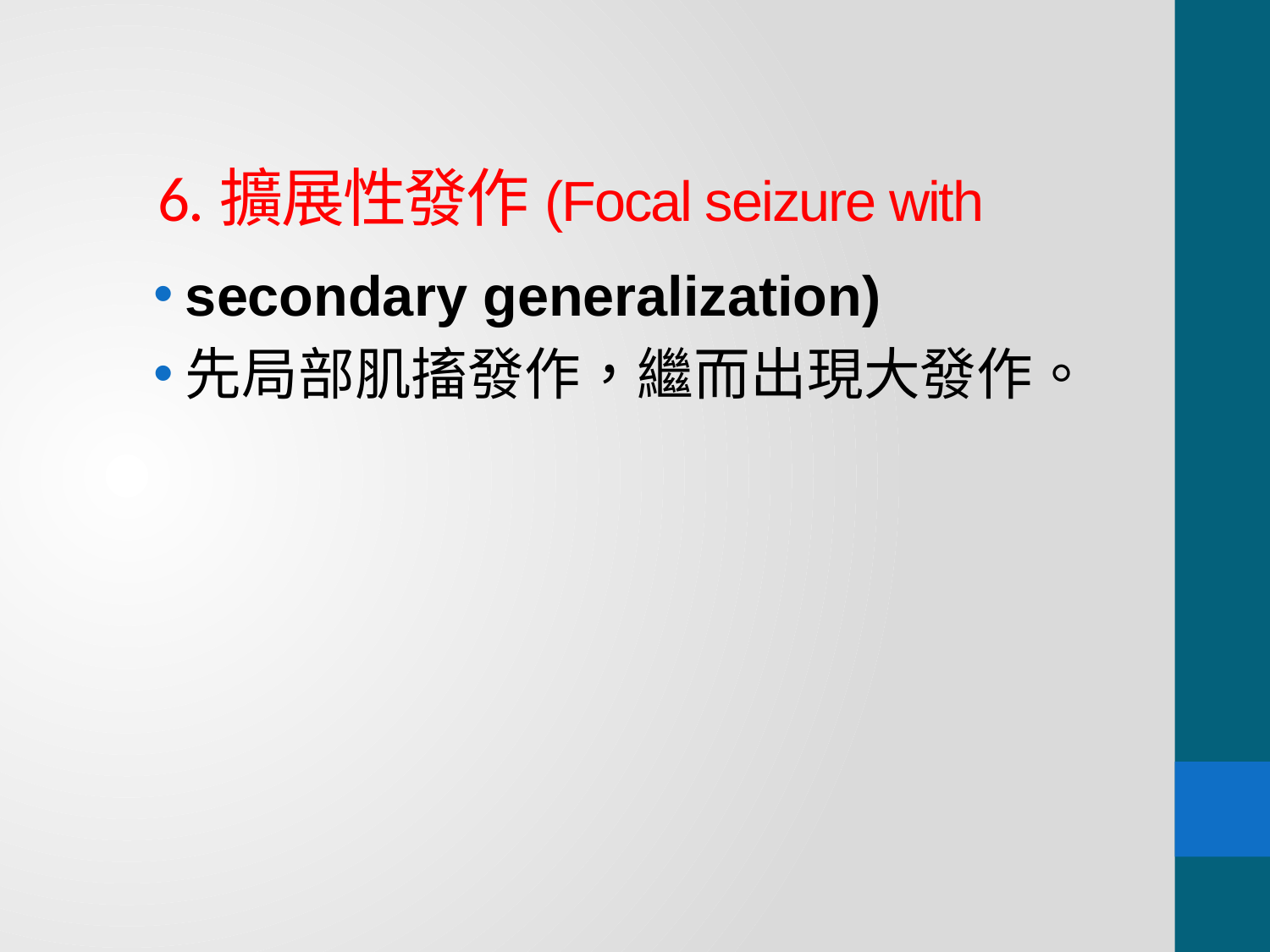

# 6.擴展性發作(Focal seizure with
secondary generalization)
先局部肌搐發作，繼而出現大發作。